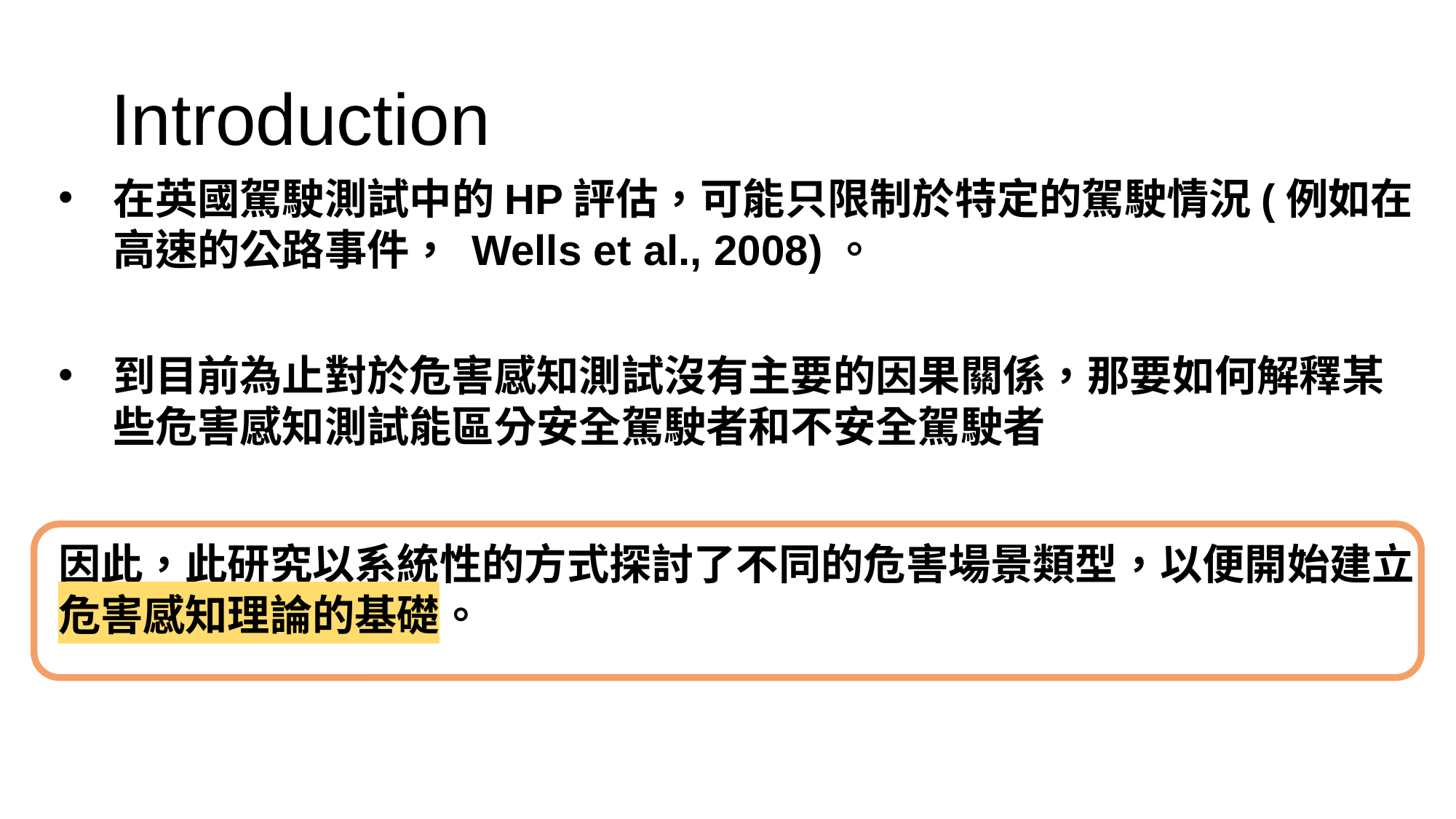

Introduction
在英國駕駛測試中的HP評估，可能只限制於特定的駕駛情況(例如在高速的公路事件， Wells et al., 2008)。
到目前為止對於危害感知測試沒有主要的因果關係，那要如何解釋某些危害感知測試能區分安全駕駛者和不安全駕駛者

因此，此研究以系統性的方式探討了不同的危害場景類型，以便開始建立危害感知理論的基礎。